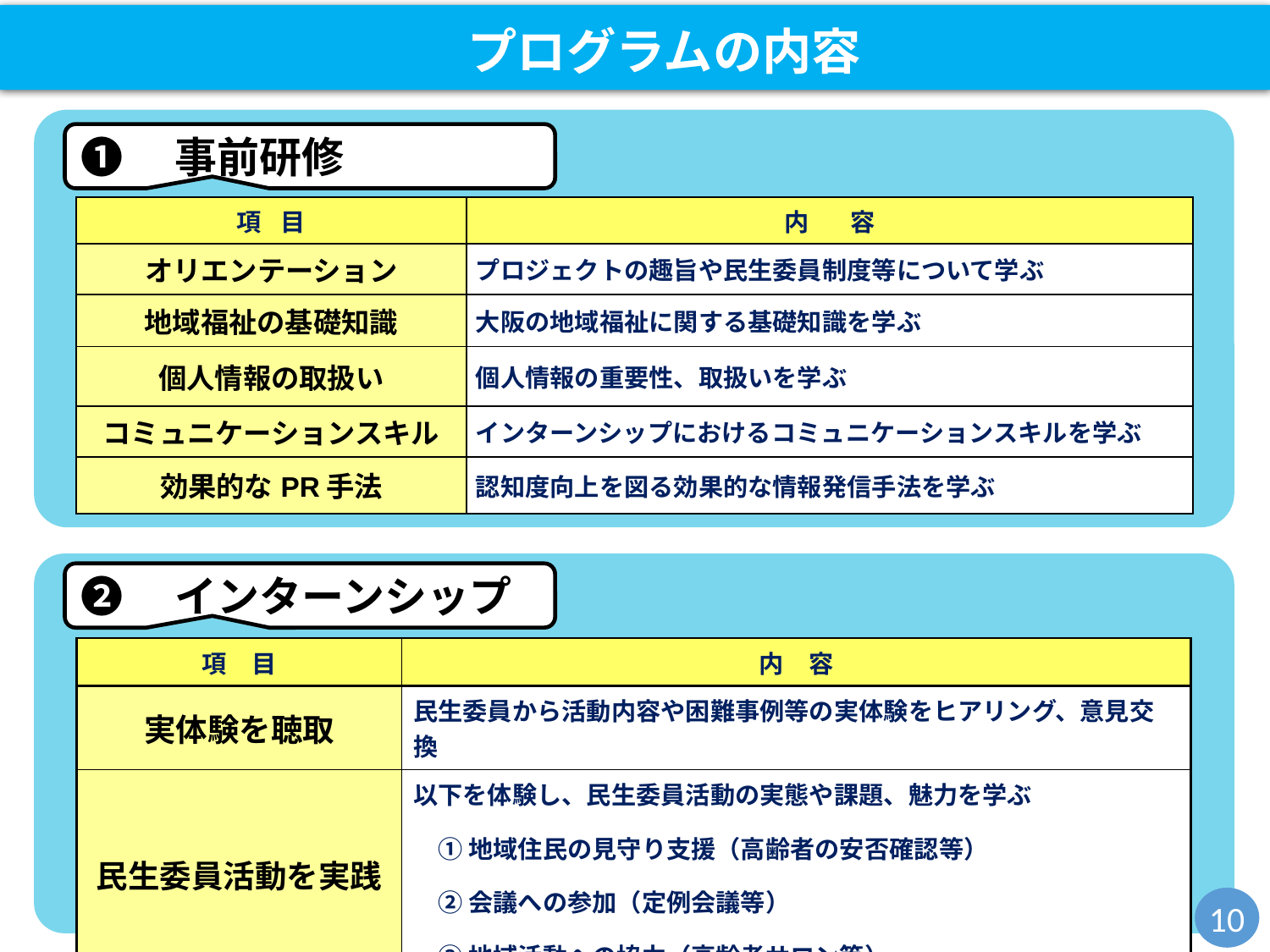

プログラムの内容

❶　事前研修
| 項　目 | 内　　容 |
| --- | --- |
| オリエンテーション | プロジェクトの趣旨や民生委員制度等について学ぶ |
| 地域福祉の基礎知識 | 大阪の地域福祉に関する基礎知識を学ぶ |
| 個人情報の取扱い | 個人情報の重要性、取扱いを学ぶ |
| コミュニケーションスキル | インターンシップにおけるコミュニケーションスキルを学ぶ |
| 効果的なPR手法 | 認知度向上を図る効果的な情報発信手法を学ぶ |

❷　インターンシップ
| 項　目 | 内　容 |
| --- | --- |
| 実体験を聴取 | 民生委員から活動内容や困難事例等の実体験をヒアリング、意見交換 |
| 民生委員活動を実践 | 以下を体験し、民生委員活動の実態や課題、魅力を学ぶ 　① 地域住民の見守り支援（高齢者の安否確認等） 　② 会議への参加（定例会議等） 　③ 地域活動への協力（高齢者サロン等） |
10